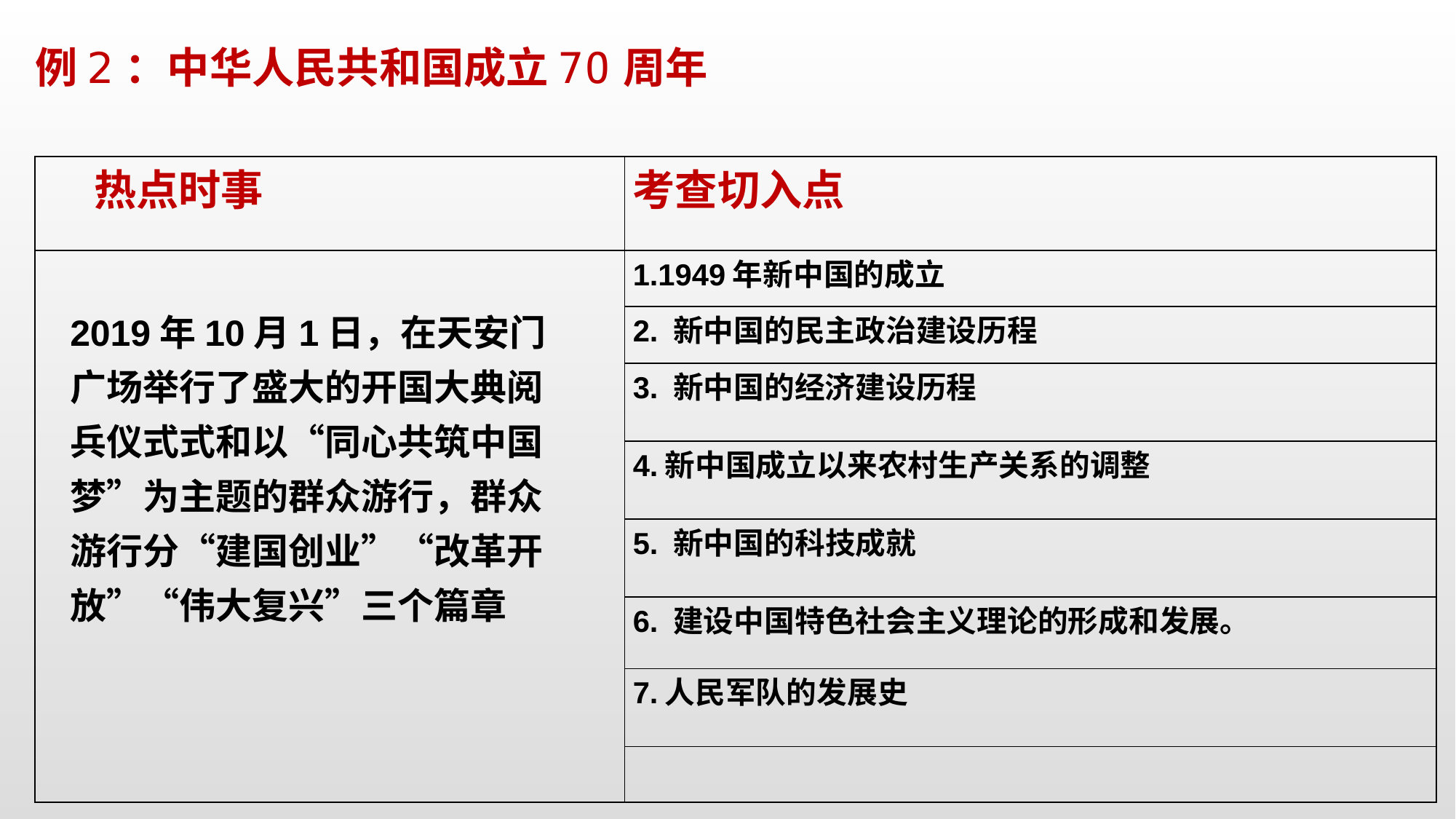

例2：中华人民共和国成立70周年
| 热点时事 | 考查切入点 |
| --- | --- |
|  | 1.1949年新中国的成立 |
|  | 2. 新中国的民主政治建设历程 |
|  | 3. 新中国的经济建设历程 |
|  | 4.新中国成立以来农村生产关系的调整 |
|  | 5. 新中国的科技成就 |
|  | 6. 建设中国特色社会主义理论的形成和发展。 |
|  | 7.人民军队的发展史 |
|  |  |
2019年10月1日，在天安门广场举行了盛大的开国大典阅兵仪式式和以“同心共筑中国梦”为主题的群众游行，群众游行分“建国创业”“改革开放”“伟大复兴”三个篇章